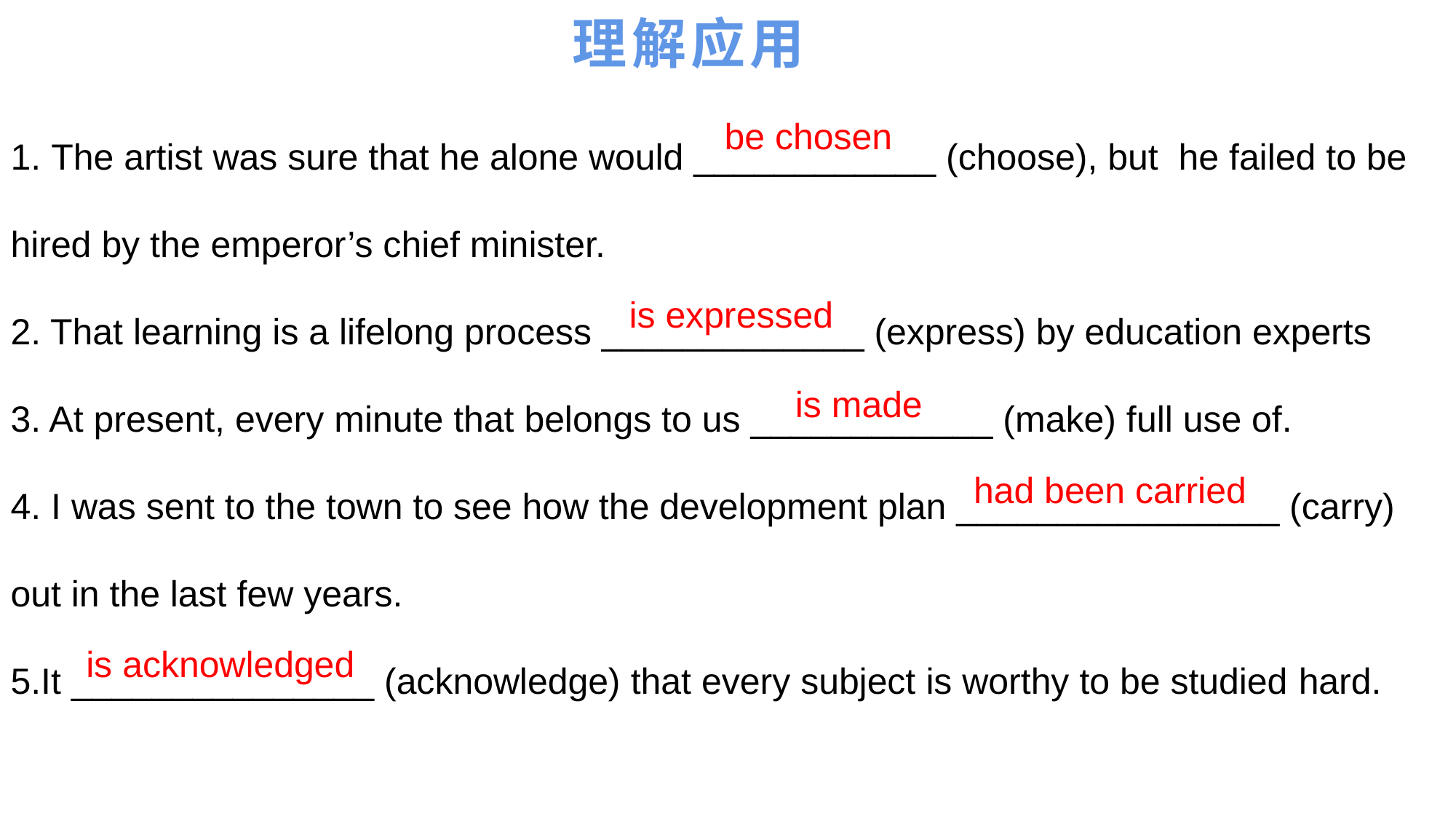

# 理解应用
1. The artist was sure that he alone would ____________ (choose), but  he failed to be hired by the emperor’s chief minister.
2. That learning is a lifelong process _____________ (express) by education experts
3. At present, every minute that belongs to us ____________ (make) full use of.
4. I was sent to the town to see how the development plan ________________ (carry) out in the last few years.
5.It _______________ (acknowledge) that every subject is worthy to be studied hard.
 be chosen
 is expressed
 is made
had been carried
is acknowledged